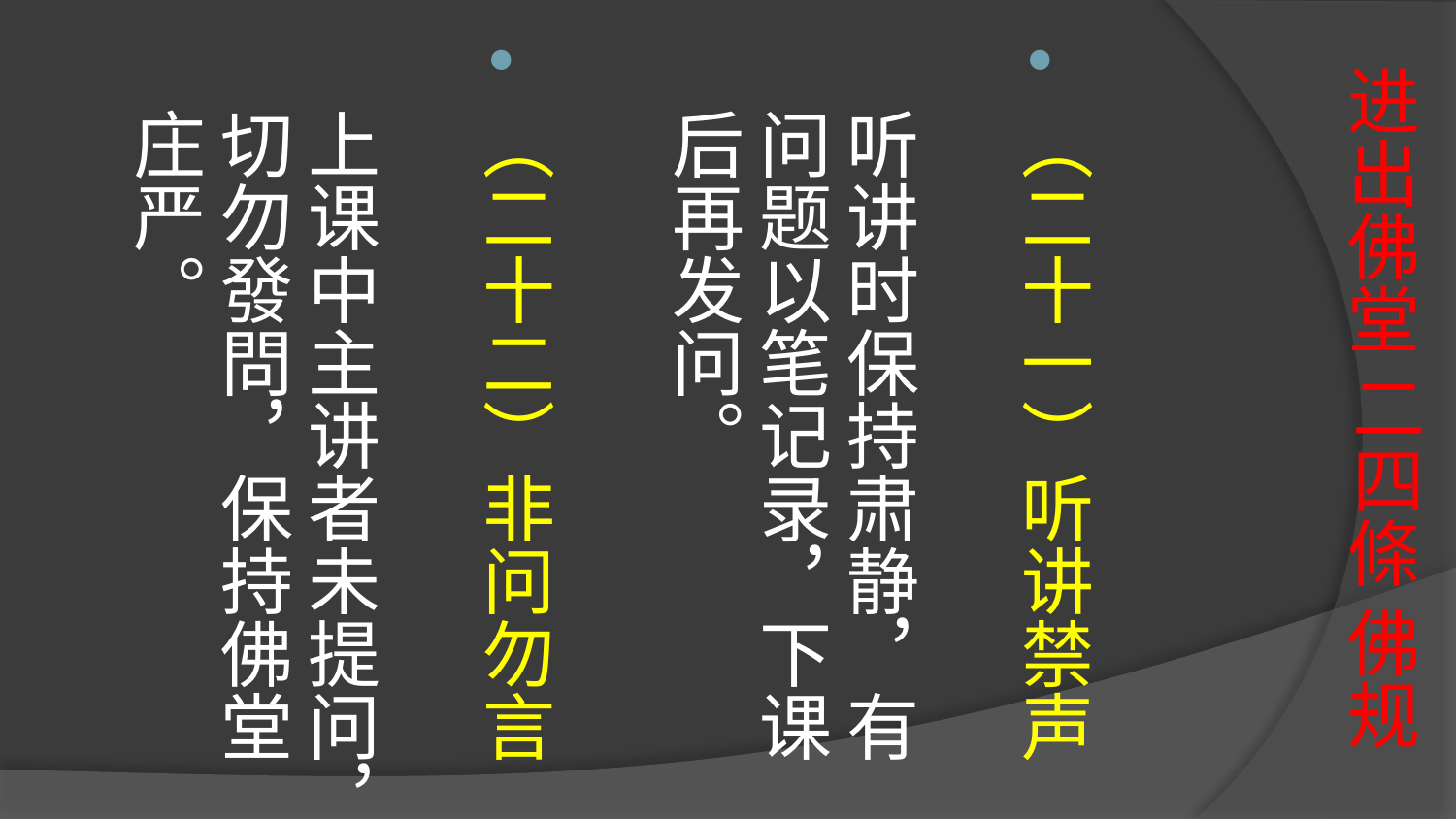

# 进出佛堂 二四條 佛规
（二十一）听讲禁声
听讲时保持肃静，有问题以笔记录，下课后再发问。
（二十二）非问勿言
上课中主讲者未提问，切勿發問，保持佛堂庄严。